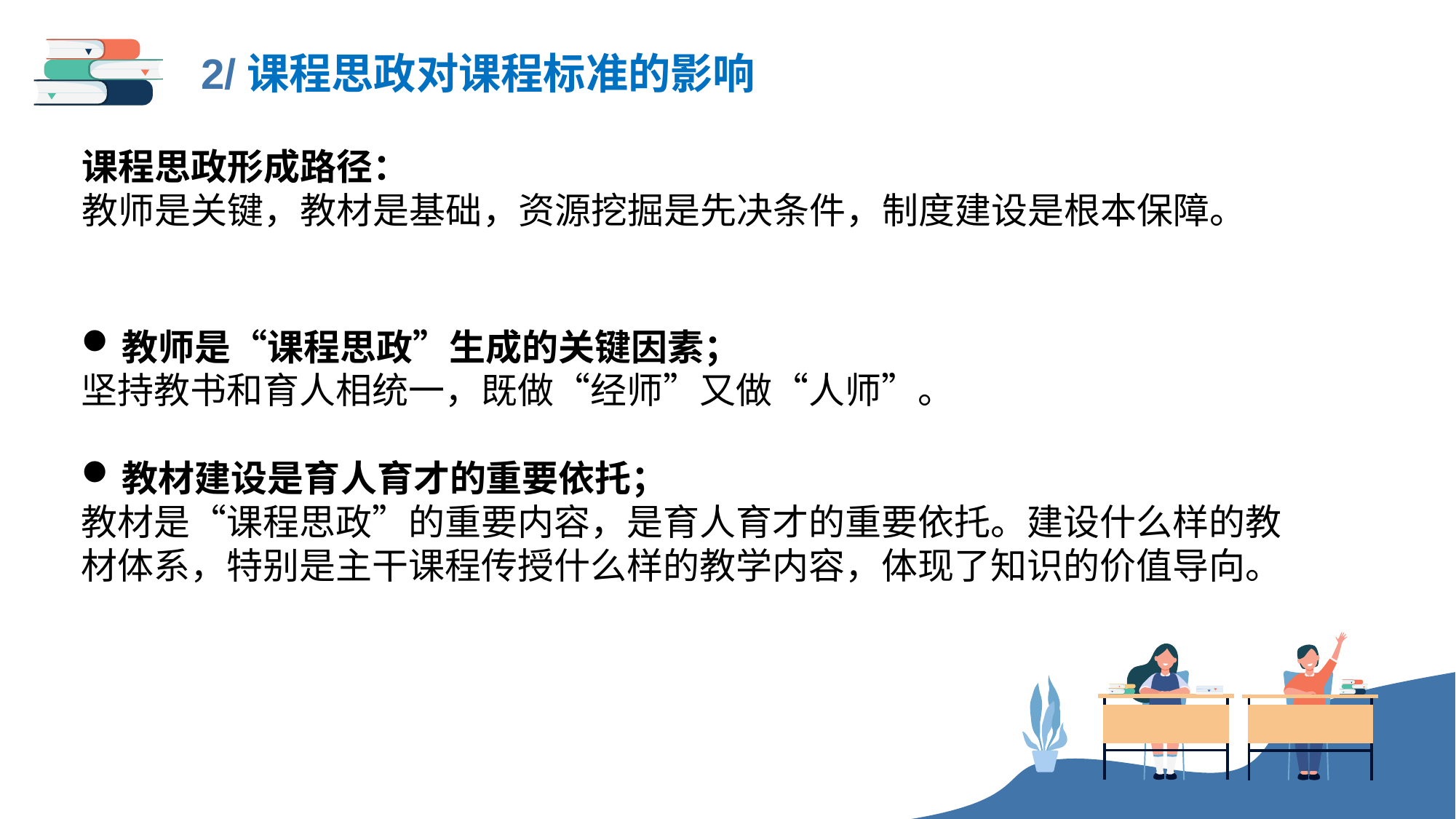

2/课程思政对课程标准的影响
课程思政形成路径：
教师是关键，教材是基础，资源挖掘是先决条件，制度建设是根本保障。
教师是“课程思政”生成的关键因素；
坚持教书和育人相统一，既做“经师”又做“人师”。

教材建设是育人育才的重要依托；
教材是“课程思政”的重要内容，是育人育才的重要依托。建设什么样的教材体系，特别是主干课程传授什么样的教学内容，体现了知识的价值导向。